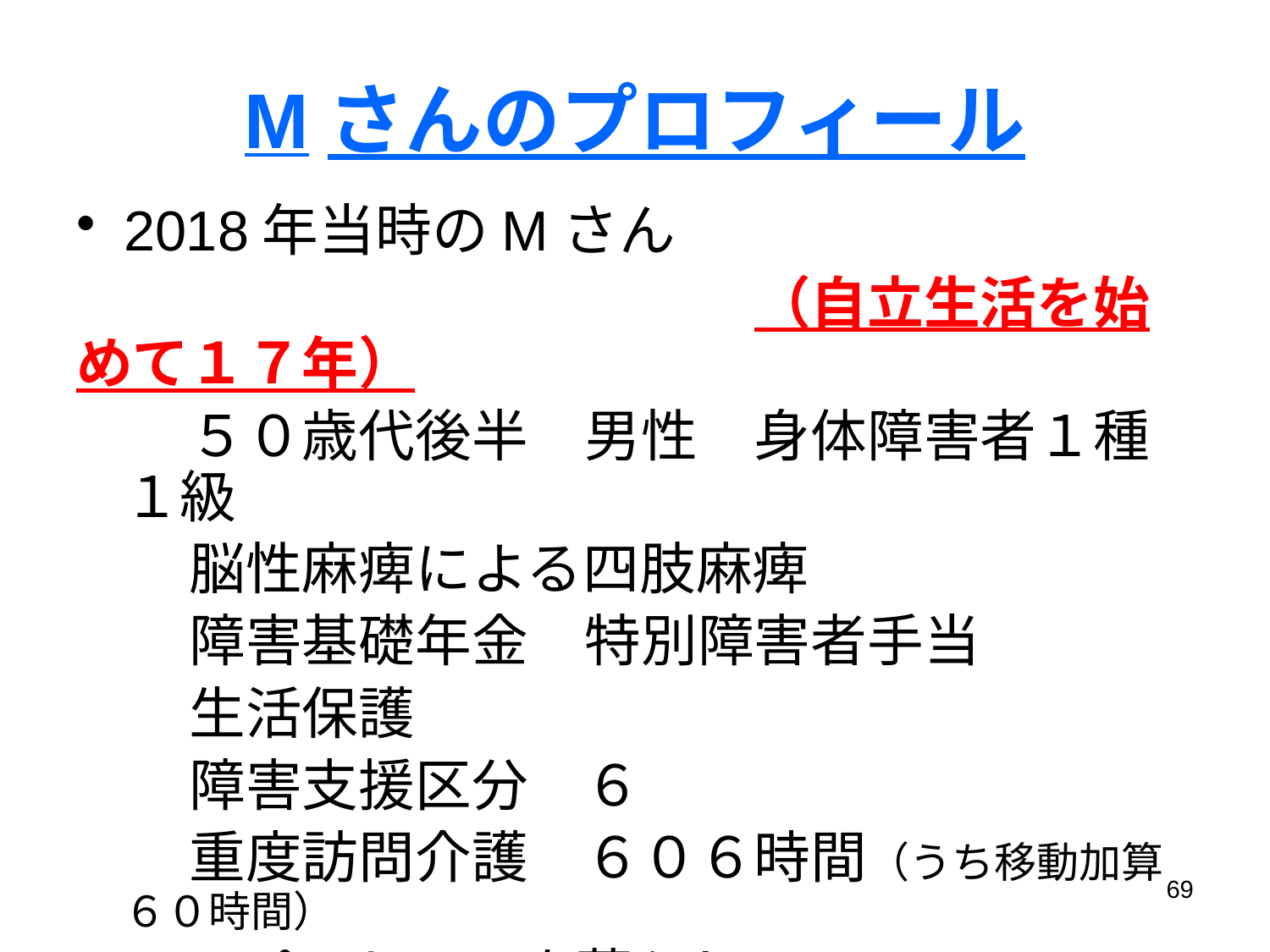

# Mさんのプロフィール
2018年当時のMさん
　　　　　　　　　　　　（自立生活を始めて１７年）
　　５０歳代後半　男性　身体障害者１種１級
　　脳性麻痺による四肢麻痺
　　障害基礎年金　特別障害者手当
　　生活保護
　　障害支援区分　６
　　重度訪問介護　６０６時間（うち移動加算６０時間）
　　アパートで一人暮らし
69